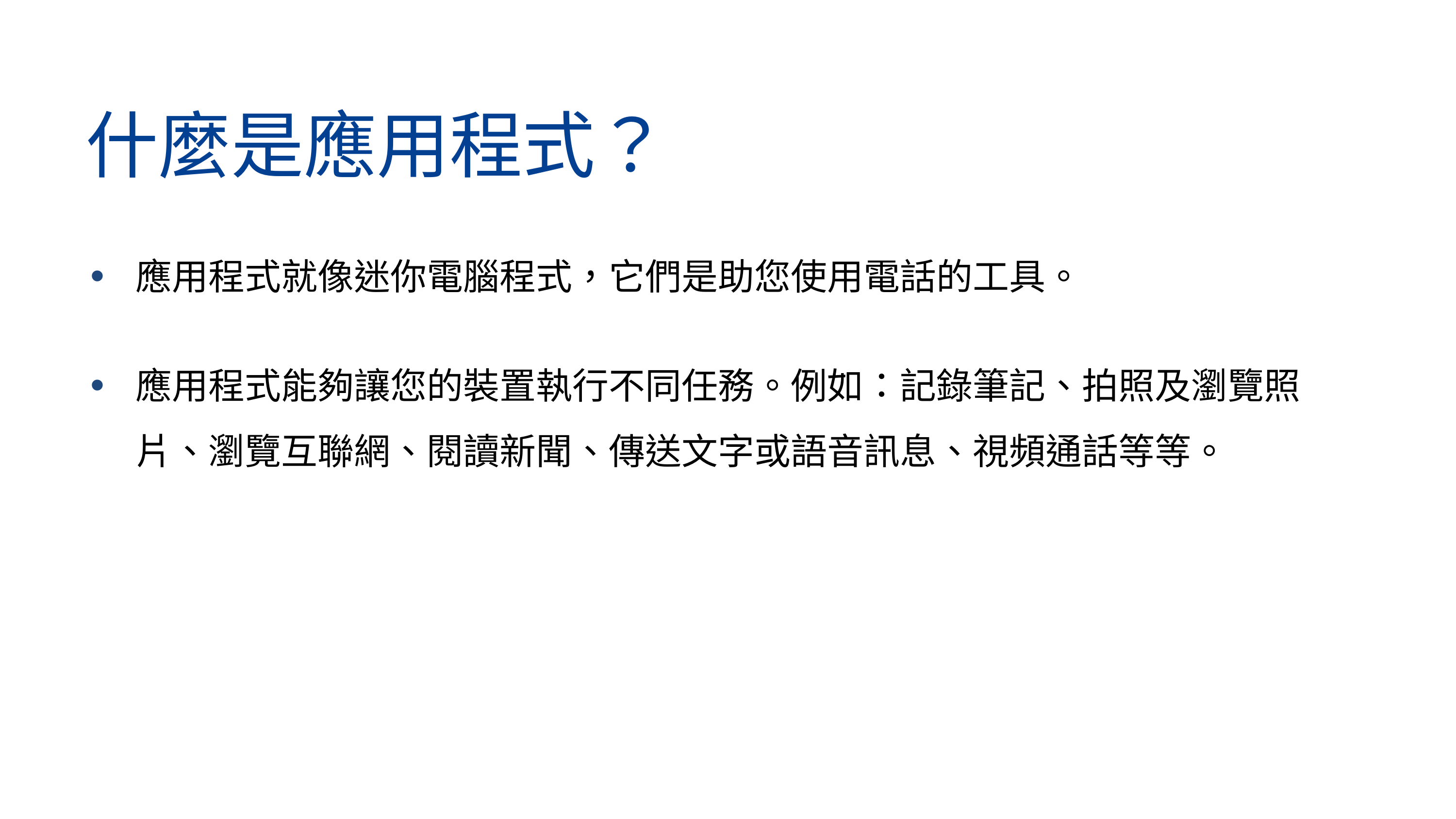

什麼是應用程式？
應用程式就像迷你電腦程式，它們是助您使用電話的工具。
應用程式能夠讓您的裝置執行不同任務。例如：記錄筆記、拍照及瀏覽照片、瀏覽互聯網、閱讀新聞、傳送文字或語音訊息、視頻通話等等。